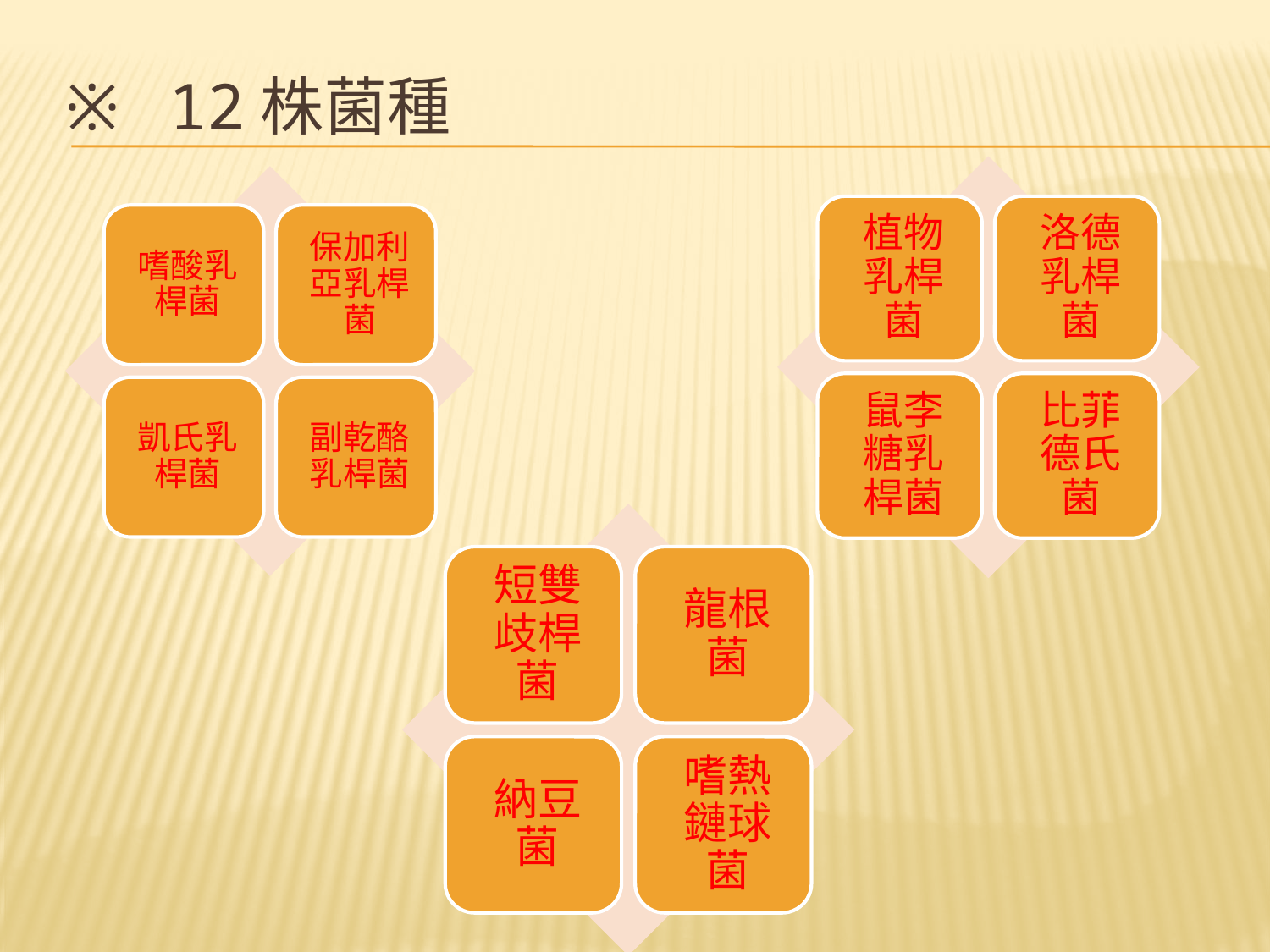

# ※ 12株菌種
植物乳桿菌
洛德乳桿菌
鼠李糖乳桿菌
比菲德氏菌
嗜酸乳桿菌
保加利亞乳桿菌
凱氏乳桿菌
副乾酪乳桿菌
短雙歧桿菌
龍根菌
納豆菌
嗜熱鏈球菌